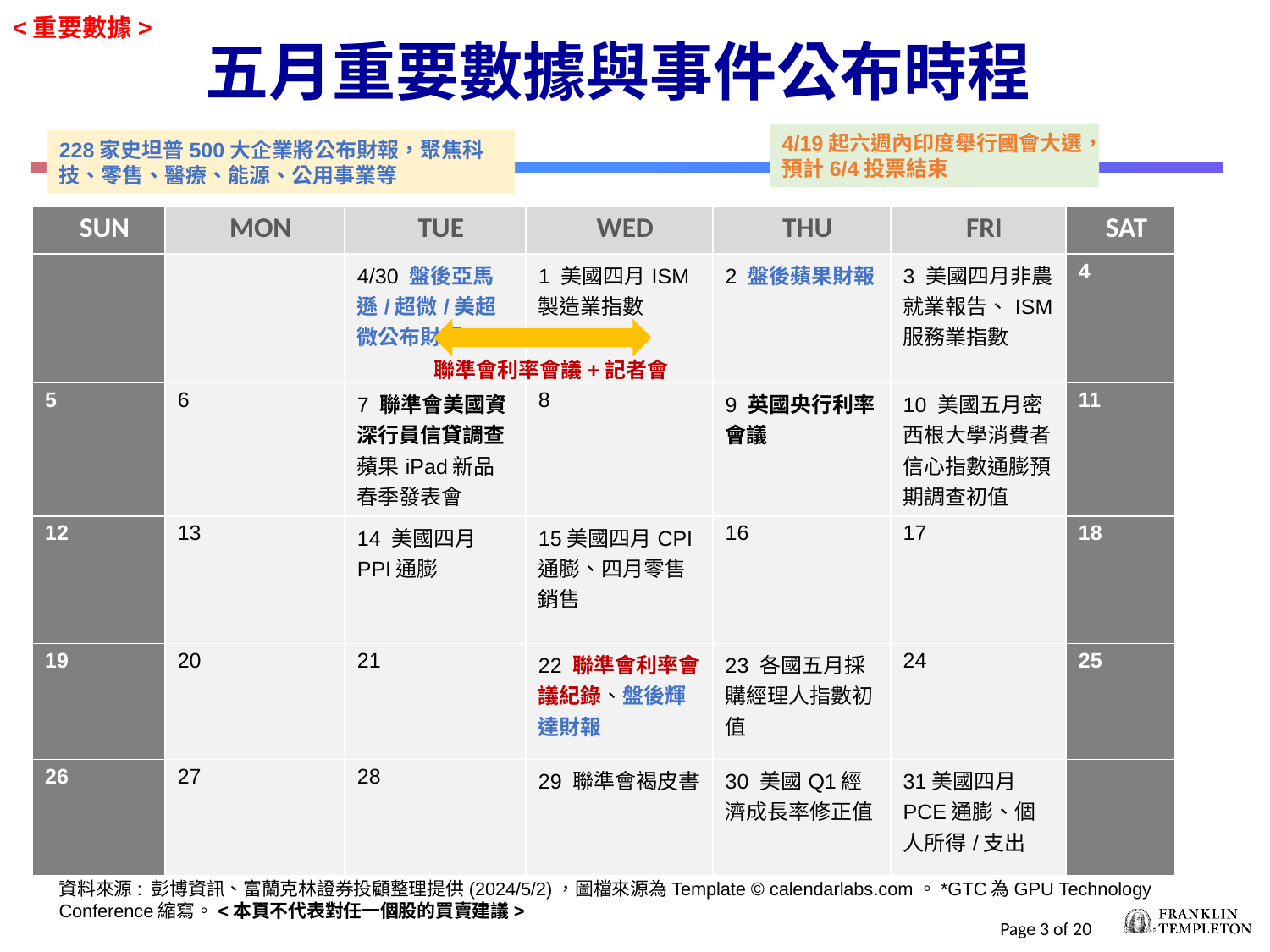

<重要數據>
五月重要數據與事件公布時程
4/19起六週內印度舉行國會大選，預計6/4投票結束
228家史坦普500大企業將公布財報，聚焦科技、零售、醫療、能源、公用事業等
| SUN | Mon | Tue | Wed | Thu | Fri | Sat |
| --- | --- | --- | --- | --- | --- | --- |
|  |  | 4/30 盤後亞馬遜/超微/美超微公布財報 | 1 美國四月ISM製造業指數 | 2 盤後蘋果財報 | 3 美國四月非農就業報告、ISM服務業指數 | 4 |
| 5 | 6 | 7 聯準會美國資深行員信貸調查 蘋果iPad新品春季發表會 | 8 | 9 英國央行利率會議 | 10 美國五月密西根大學消費者信心指數通膨預期調查初值 | 11 |
| 12 | 13 | 14 美國四月PPI通膨 | 15美國四月CPI通膨、四月零售銷售 | 16 | 17 | 18 |
| 19 | 20 | 21 | 22 聯準會利率會議紀錄、盤後輝達財報 | 23 各國五月採購經理人指數初值 | 24 | 25 |
| 26 | 27 | 28 | 29 聯準會褐皮書 | 30 美國Q1經濟成長率修正值 | 31美國四月PCE通膨、個人所得/支出 |  |

聯準會利率會議+記者會
資料來源: 彭博資訊、富蘭克林證券投顧整理提供(2024/5/2)，圖檔來源為Template © calendarlabs.com。*GTC為GPU Technology Conference縮寫。<本頁不代表對任一個股的買賣建議>